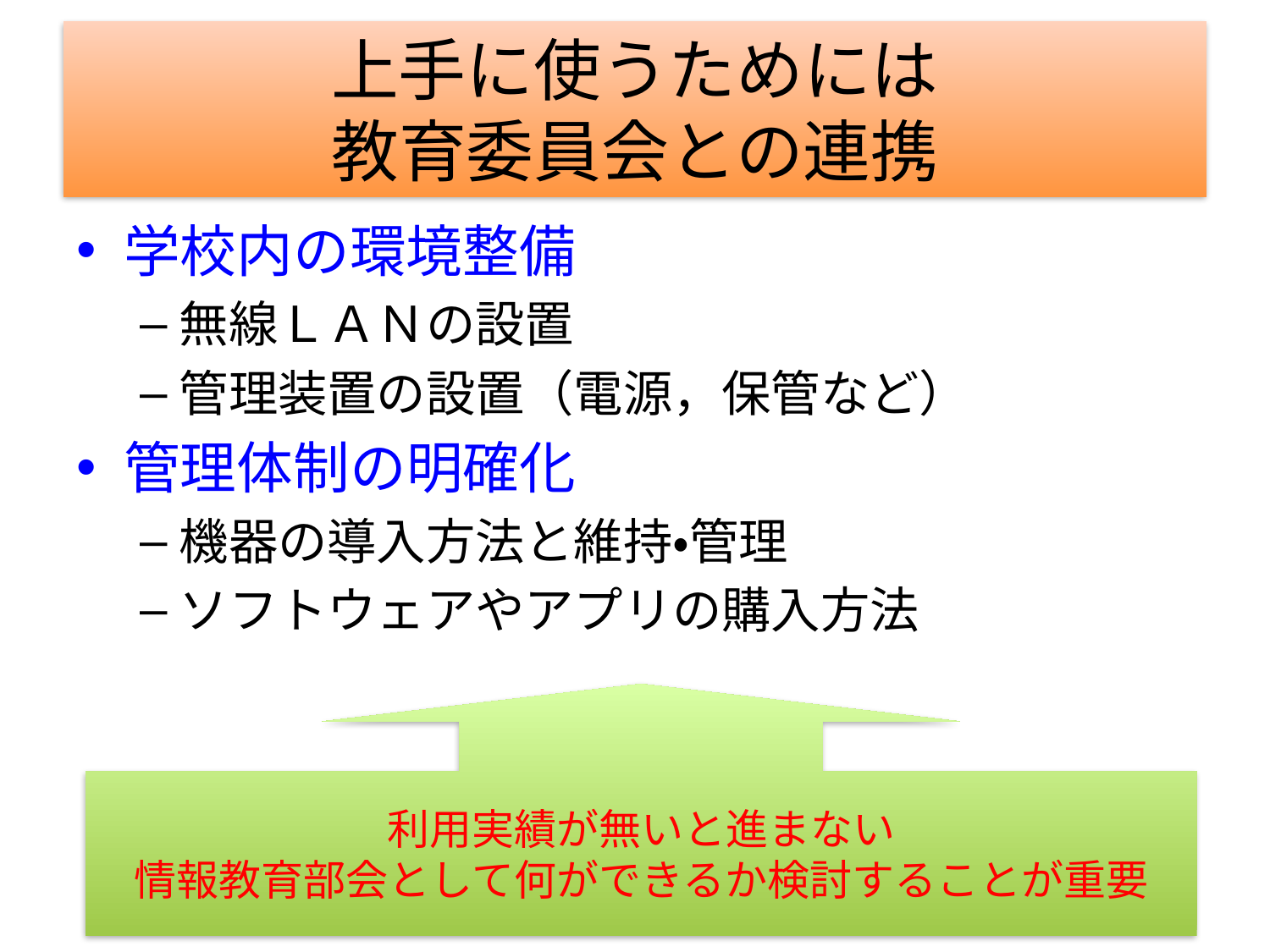

# 上手に使うためには 教育委員会との連携
学校内の環境整備
無線ＬＡＮの設置
管理装置の設置（電源，保管など）
管理体制の明確化
機器の導入方法と維持・管理
ソフトウェアやアプリの購入方法
利用実績が無いと進まない
情報教育部会として何ができるか検討することが重要